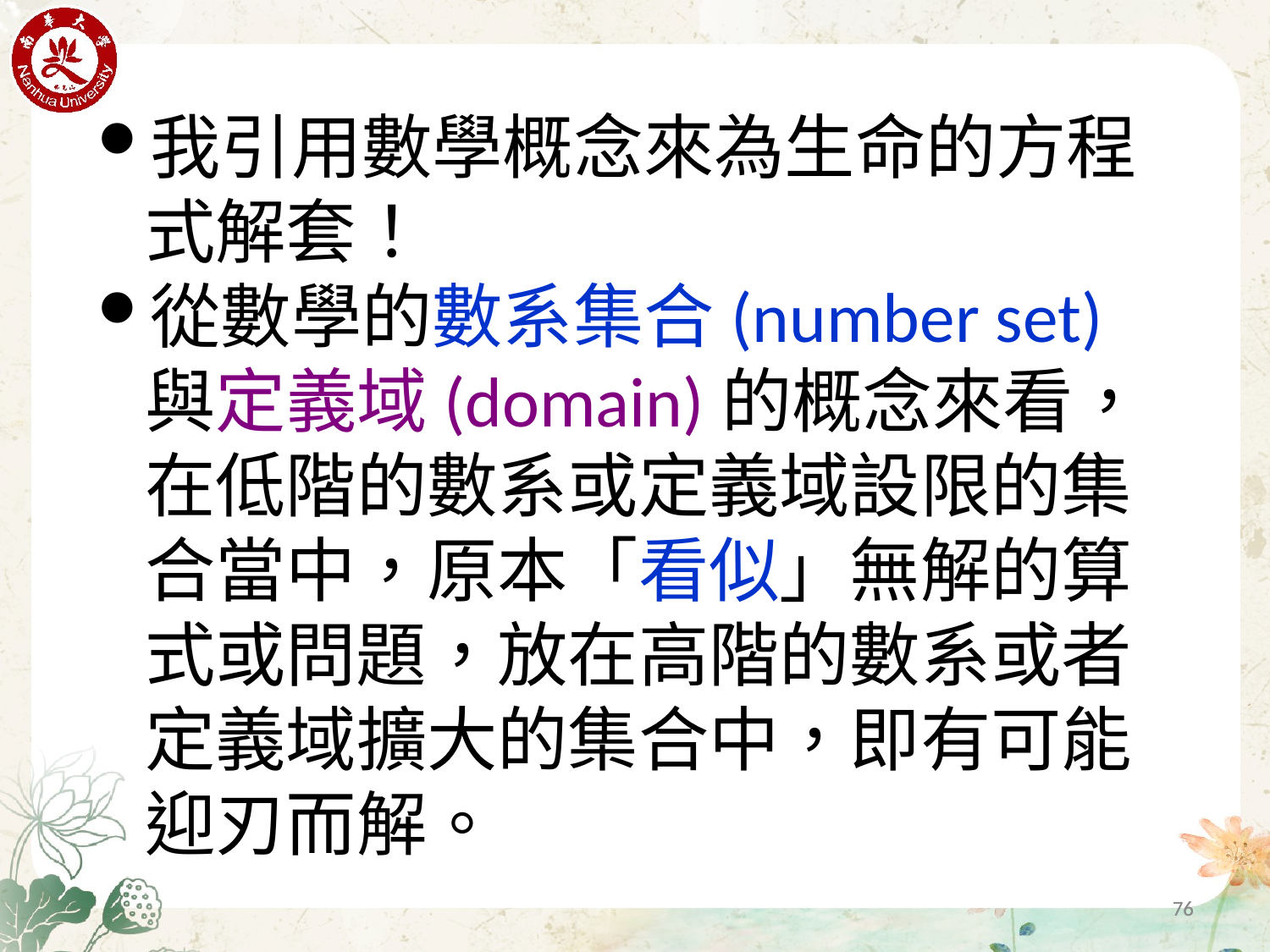

我引用數學概念來為生命的方程式解套！
從數學的數系集合(number set)與定義域(domain)的概念來看，在低階的數系或定義域設限的集合當中，原本「看似」無解的算式或問題，放在高階的數系或者定義域擴大的集合中，即有可能迎刃而解。
76
76